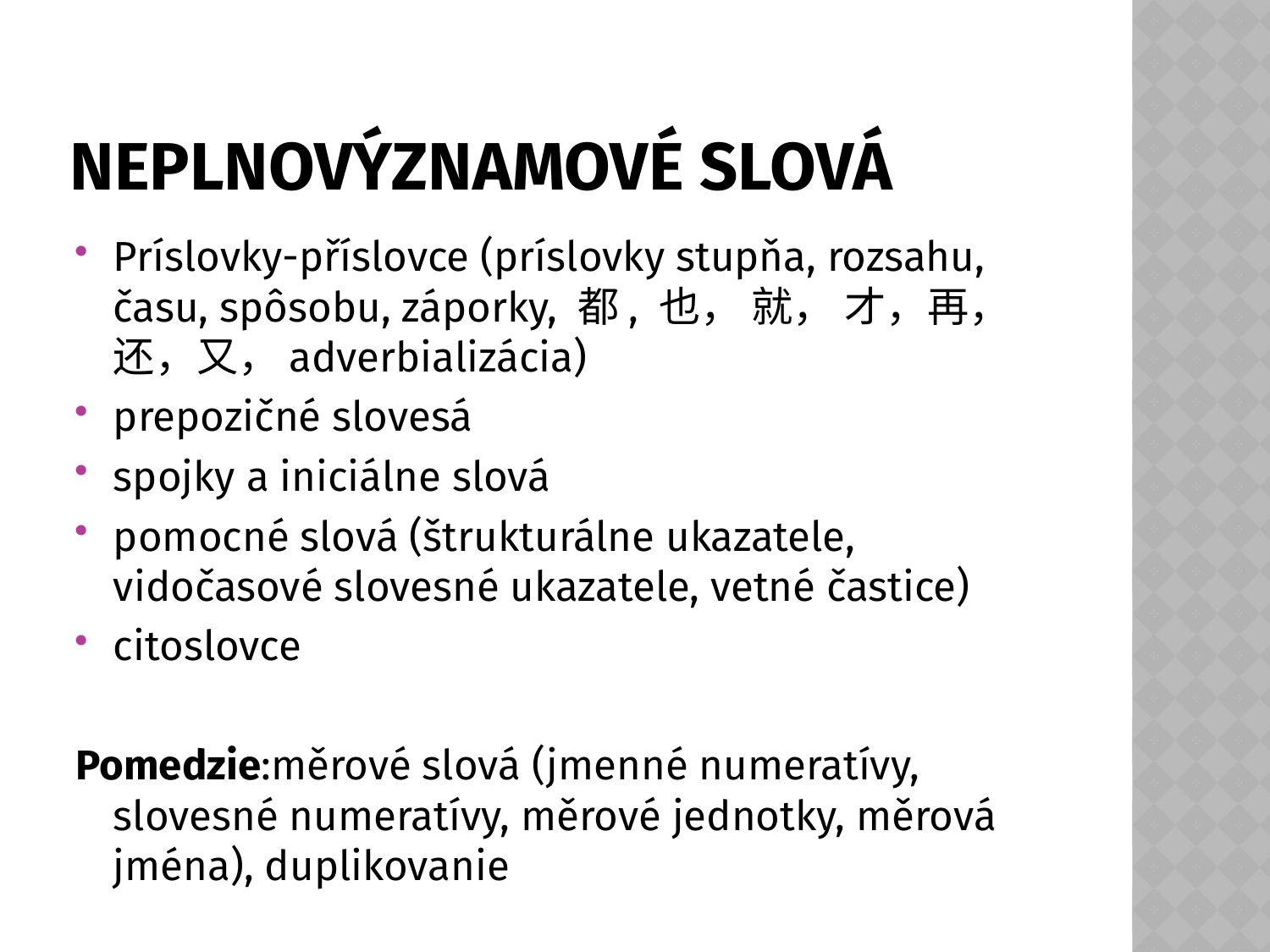

# Neplnovýznamové Slová
Príslovky-příslovce (príslovky stupňa, rozsahu, času, spôsobu, záporky, 都, 也， 就， 才，再， 还，又，adverbializácia)
prepozičné slovesá
spojky a iniciálne slová
pomocné slová (štrukturálne ukazatele, vidočasové slovesné ukazatele, vetné častice)
citoslovce

Pomedzie:měrové slová (jmenné numeratívy, slovesné numeratívy, měrové jednotky, měrová jména), duplikovanie